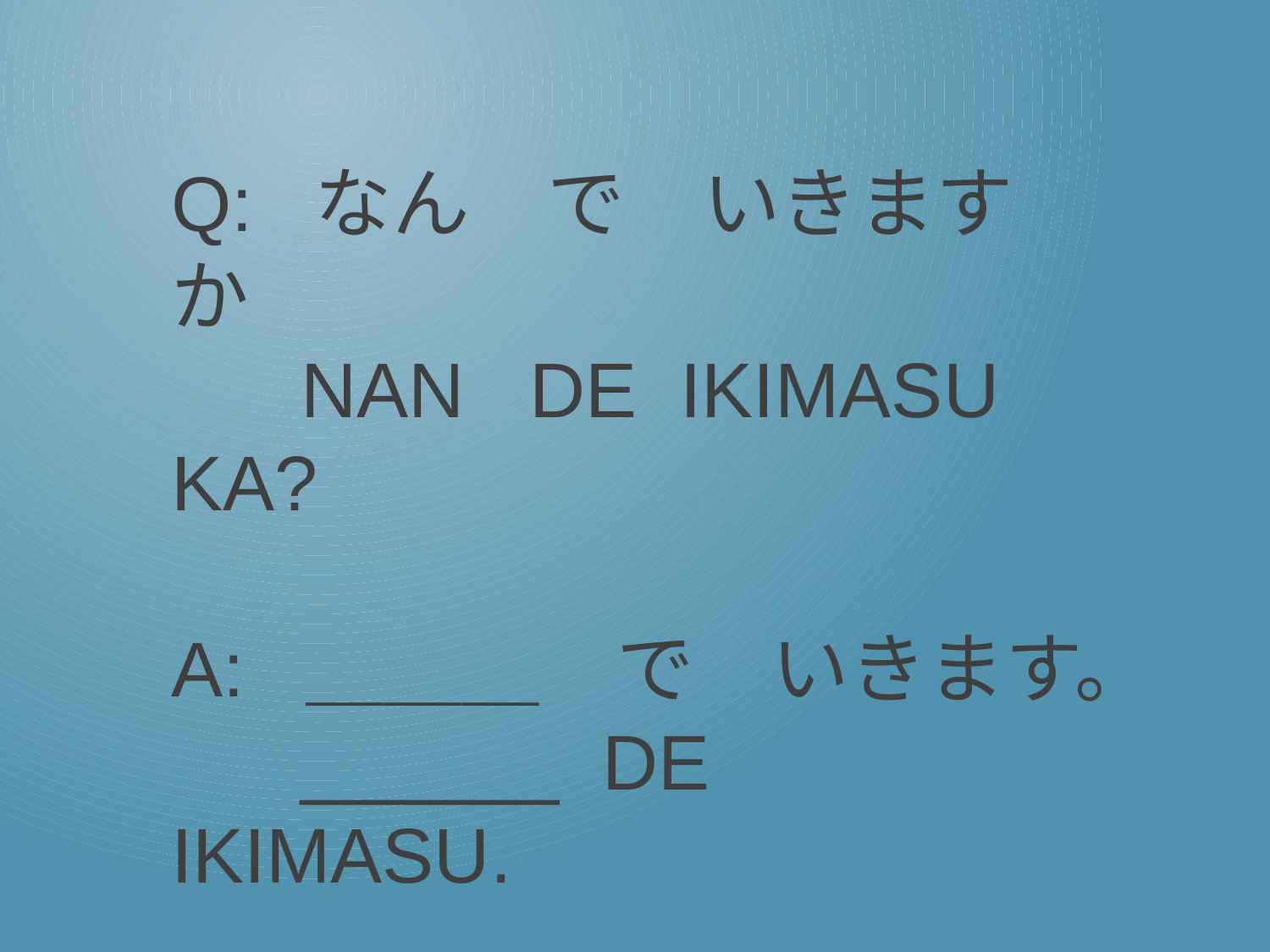

Q:  なん　で　いきます　か
      NAN   DE  IKIMASU  KA?

A:  ＿＿＿　で　いきます。
      ______  DE   IKIMASU.